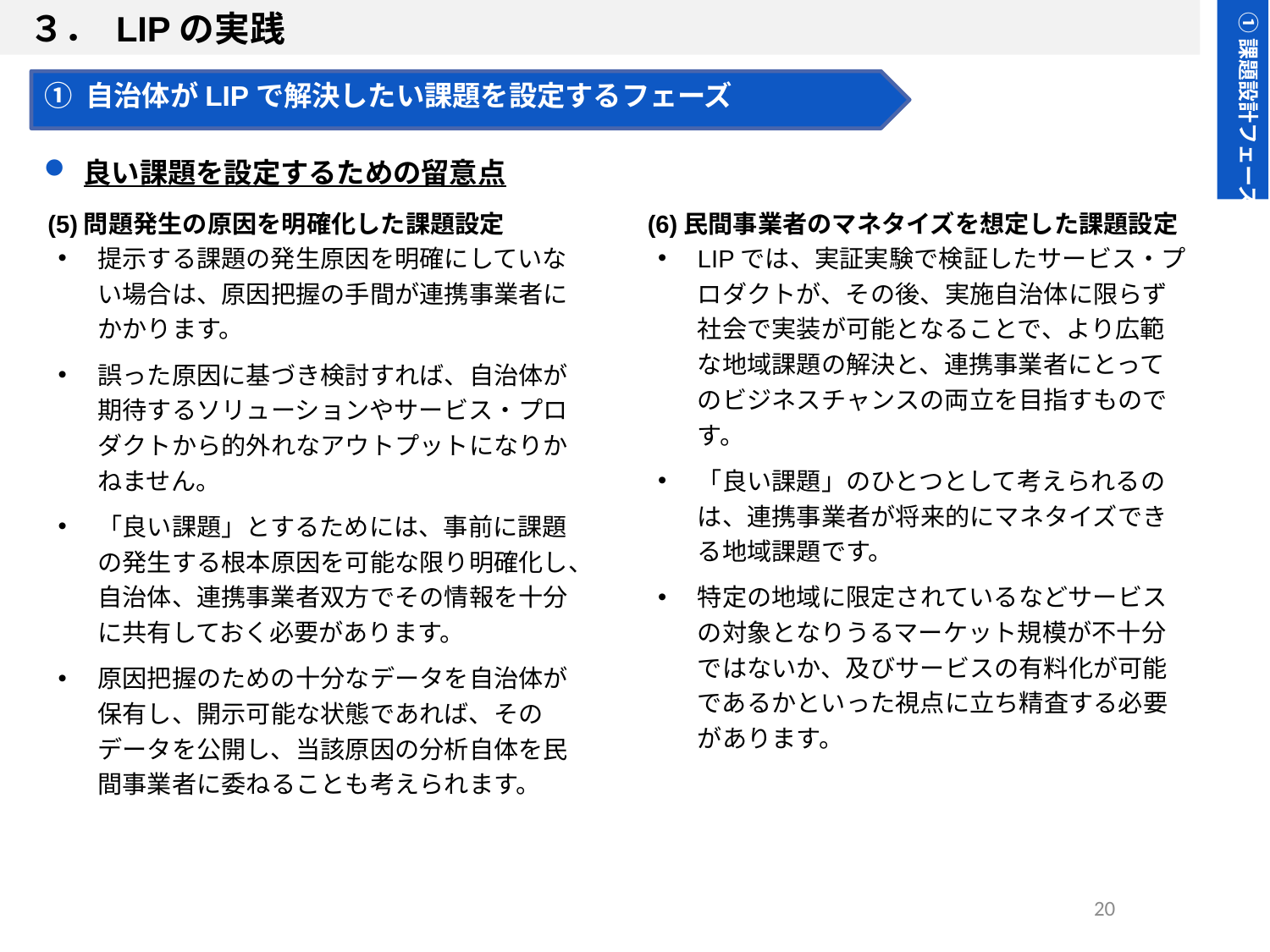

３． LIPの実践
①課題設計フェーズ
３.LIPの実践
① 自治体がLIPで解決したい課題を設定するフェーズ
良い課題を設定するための留意点
(5)問題発生の原因を明確化した課題設定
提示する課題の発生原因を明確にしていない場合は、原因把握の手間が連携事業者にかかります。
誤った原因に基づき検討すれば、自治体が期待するソリューションやサービス・プロダクトから的外れなアウトプットになりかねません。
「良い課題」とするためには、事前に課題の発生する根本原因を可能な限り明確化し、自治体、連携事業者双方でその情報を十分に共有しておく必要があります。
原因把握のための十分なデータを自治体が保有し、開示可能な状態であれば、そのデータを公開し、当該原因の分析自体を民間事業者に委ねることも考えられます。
(6)民間事業者のマネタイズを想定した課題設定
LIPでは、実証実験で検証したサービス・プロダクトが、その後、実施自治体に限らず社会で実装が可能となることで、より広範な地域課題の解決と、連携事業者にとってのビジネスチャンスの両立を目指すものです。
「良い課題」のひとつとして考えられるのは、連携事業者が将来的にマネタイズできる地域課題です。
特定の地域に限定されているなどサービスの対象となりうるマーケット規模が不十分ではないか、及びサービスの有料化が可能であるかといった視点に立ち精査する必要があります。
20